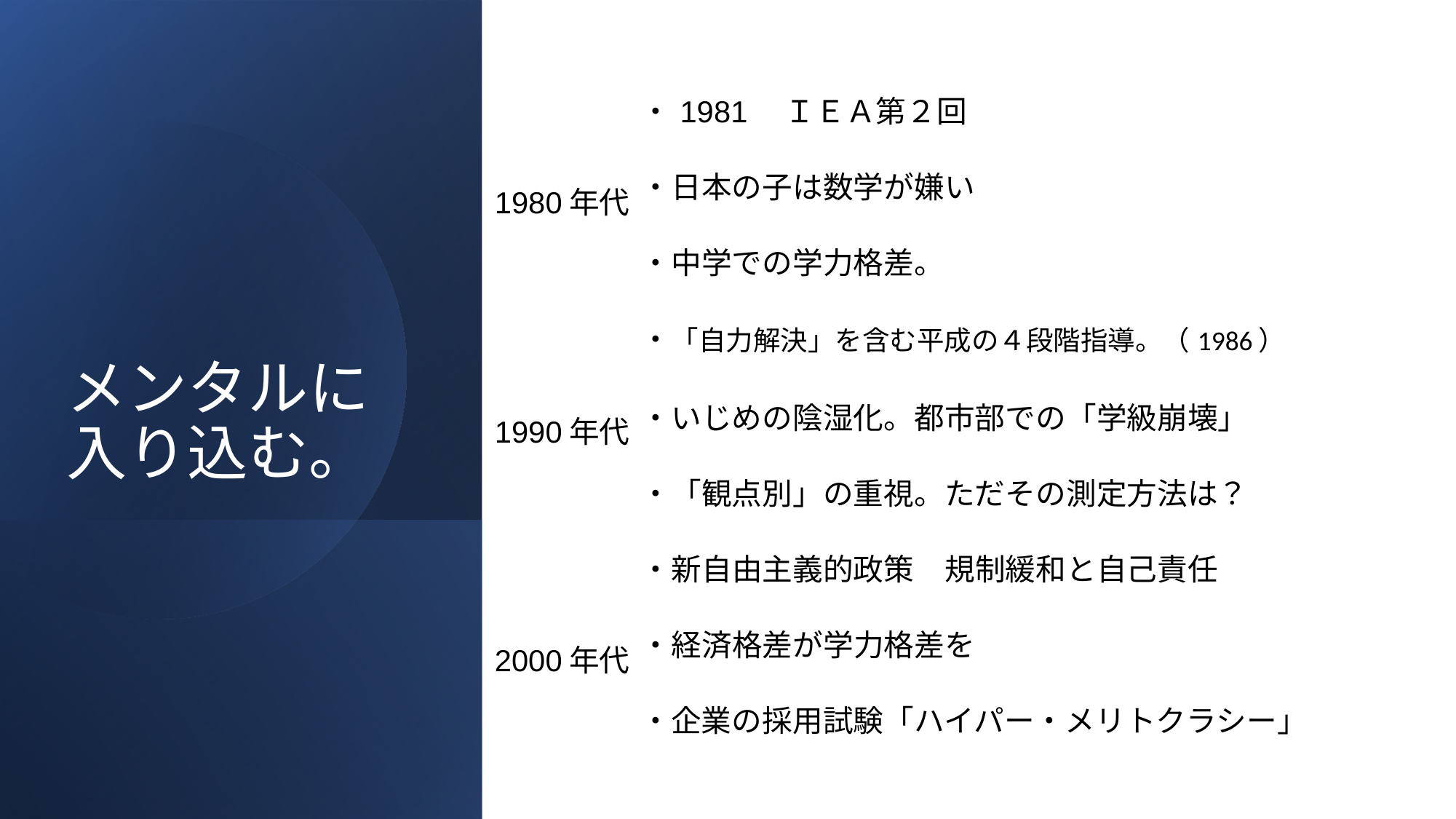

| 1980年代 | ・1981　ＩＥＡ第２回 |
| --- | --- |
|  | ・日本の子は数学が嫌い |
|  | ・中学での学力格差。 |
| 1990年代 | ・「自力解決」を含む平成の４段階指導。（1986） |
|  | ・いじめの陰湿化。都市部での「学級崩壊」 |
|  | ・「観点別」の重視。ただその測定方法は？ |
| 2000年代 | ・新自由主義的政策　規制緩和と自己責任 |
|  | ・経済格差が学力格差を |
|  | ・企業の採用試験「ハイパー・メリトクラシー」 |

# メンタルに入り込む。